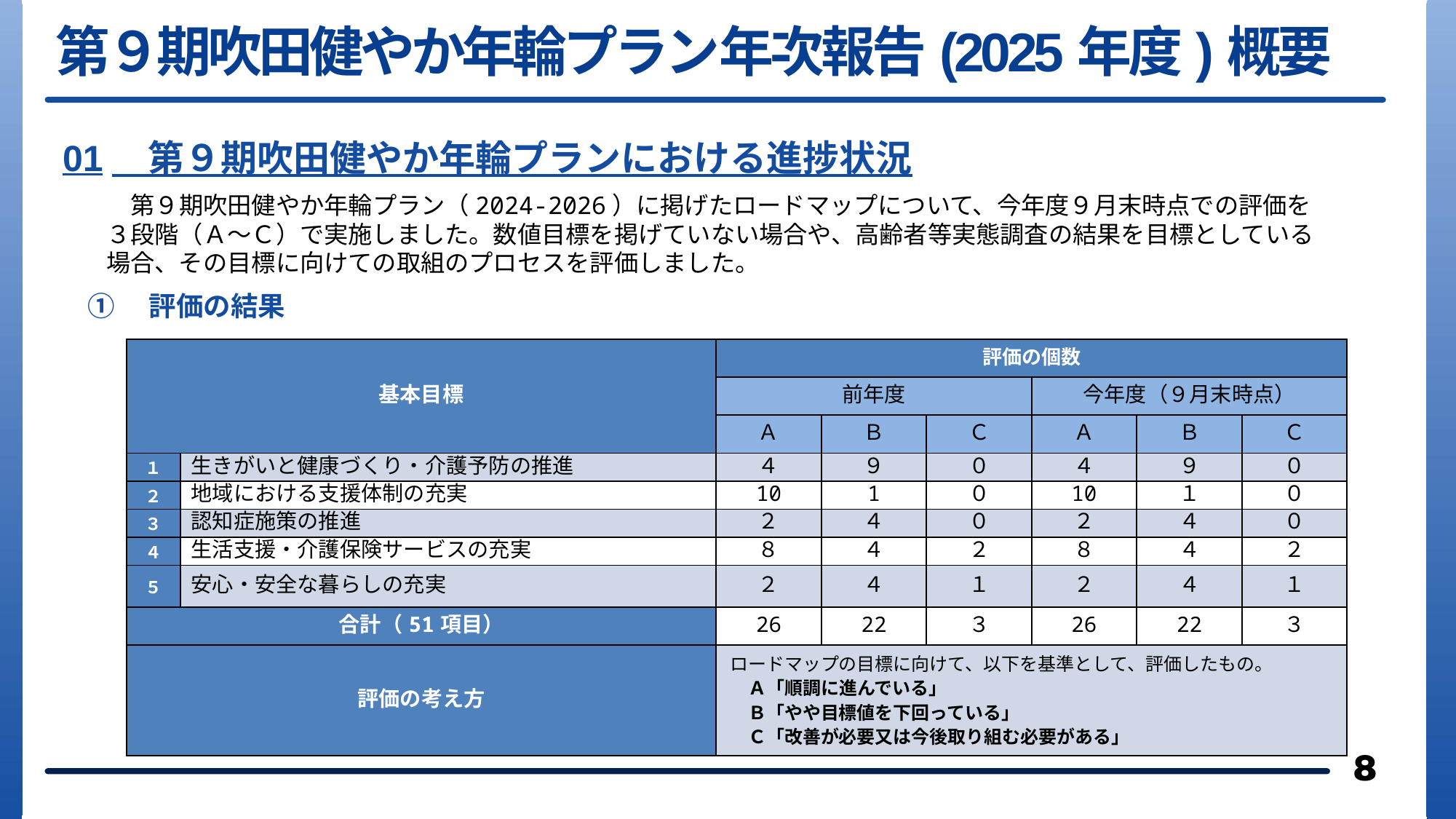

第９期吹田健やか年輪プラン年次報告(2025年度)概要

01　第９期吹田健やか年輪プランにおける進捗状況

　第９期吹田健やか年輪プラン（2024-2026）に掲げたロードマップについて、今年度９月末時点での評価を３段階（Ａ～Ｃ）で実施しました。数値目標を掲げていない場合や、高齢者等実態調査の結果を目標としている場合、その目標に向けての取組のプロセスを評価しました。
①　評価の結果
| 基本目標 |  | 評価の個数 |  |  |  |  |  |
| --- | --- | --- | --- | --- | --- | --- | --- |
|  |  | 前年度 |  |  | 今年度（９月末時点） |  |  |
|  |  | Ａ | Ｂ | Ｃ | Ａ | Ｂ | Ｃ |
| １ | 生きがいと健康づくり・介護予防の推進 | ４ | ９ | ０ | ４ | ９ | ０ |
| ２ | 地域における支援体制の充実 | 10 | 1 | ０ | 10 | １ | ０ |
| ３ | 認知症施策の推進 | ２ | ４ | ０ | ２ | ４ | ０ |
| ４ | 生活支援・介護保険サービスの充実 | ８ | ４ | ２ | ８ | ４ | ２ |
| ５ | 安心・安全な暮らしの充実 | ２ | ４ | １ | ２ | ４ | １ |
| 合計（51項目） |  | 26 | 22 | ３ | 26 | 22 | ３ |
| 評価の考え方 |  | ロードマップの目標に向けて、以下を基準として、評価したもの。 　Ａ「順調に進んでいる」 　Ｂ「やや目標値を下回っている」 　Ｃ「改善が必要又は今後取り組む必要がある」 |  |  |  |  |  |

8